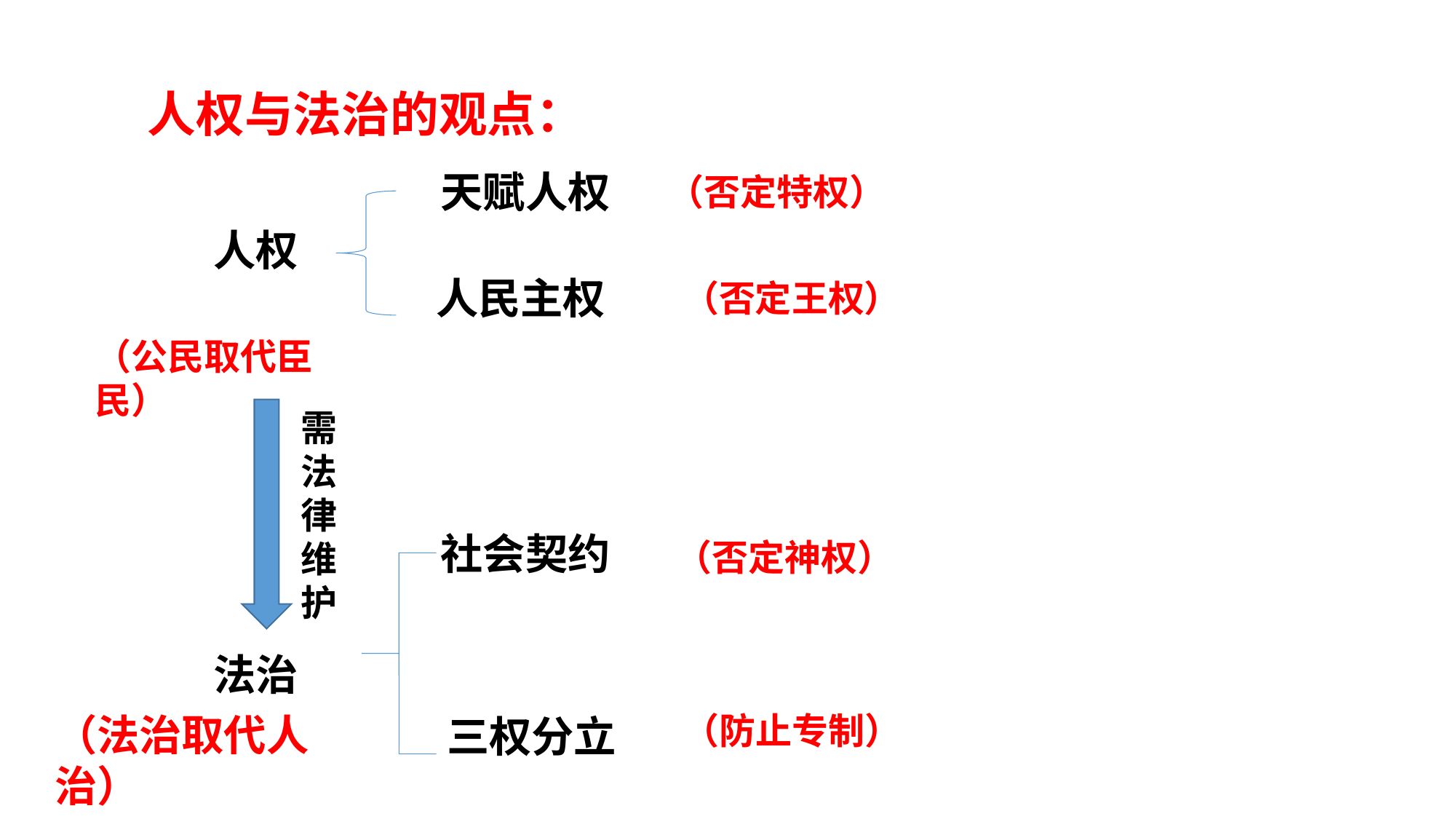

人权与法治的观点：
天赋人权
（否定特权）

人权
人民主权
（否定王权）
（公民取代臣民）

需法律维护
社会契约
（否定神权）

法治
（法治取代人治）
（防止专制）
三权分立